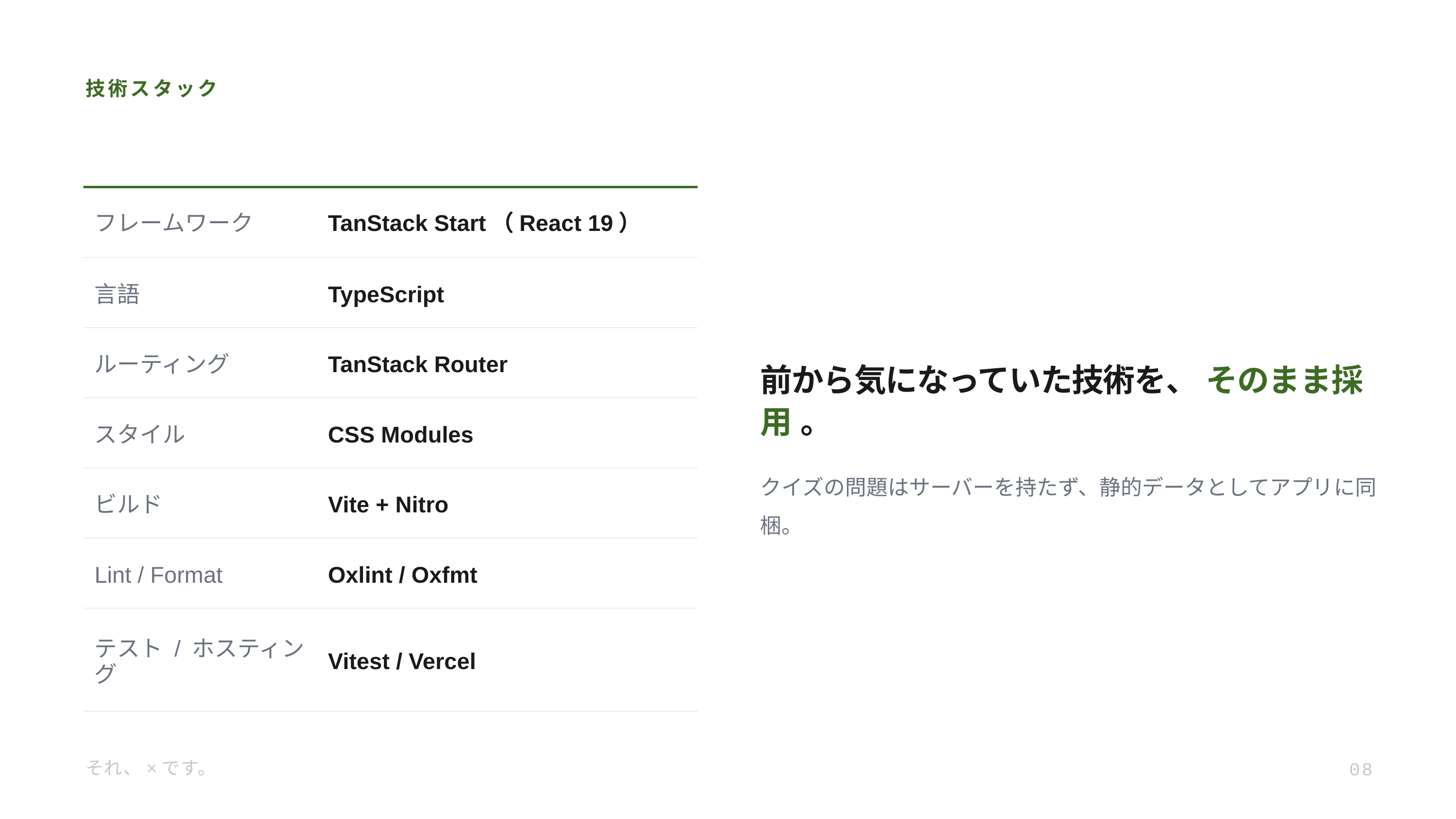

技術スタック

フレームワーク
TanStack Start（React 19）

言語
TypeScript

ルーティング
TanStack Router
前から気になっていた技術を、 そのまま採用 。

スタイル
CSS Modules
クイズの問題はサーバーを持たず、静的データとしてアプリに同梱。

ビルド
Vite + Nitro

Lint / Format
Oxlint / Oxfmt

テスト / ホスティング
Vitest / Vercel

それ、×です。
08